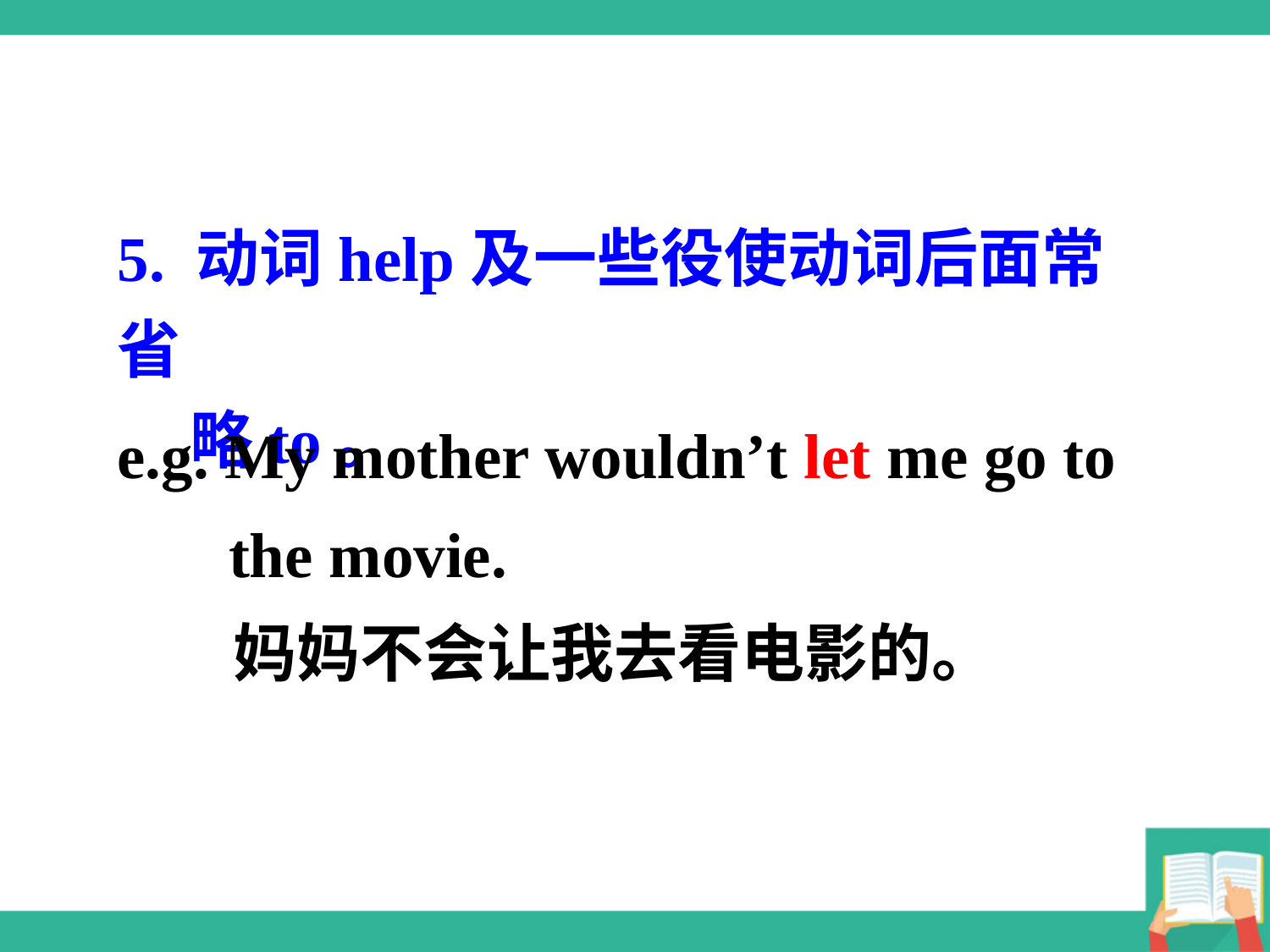

5. 动词help及一些役使动词后面常省
    略to。
e.g. My mother wouldn’t let me go to
       the movie.
       妈妈不会让我去看电影的。